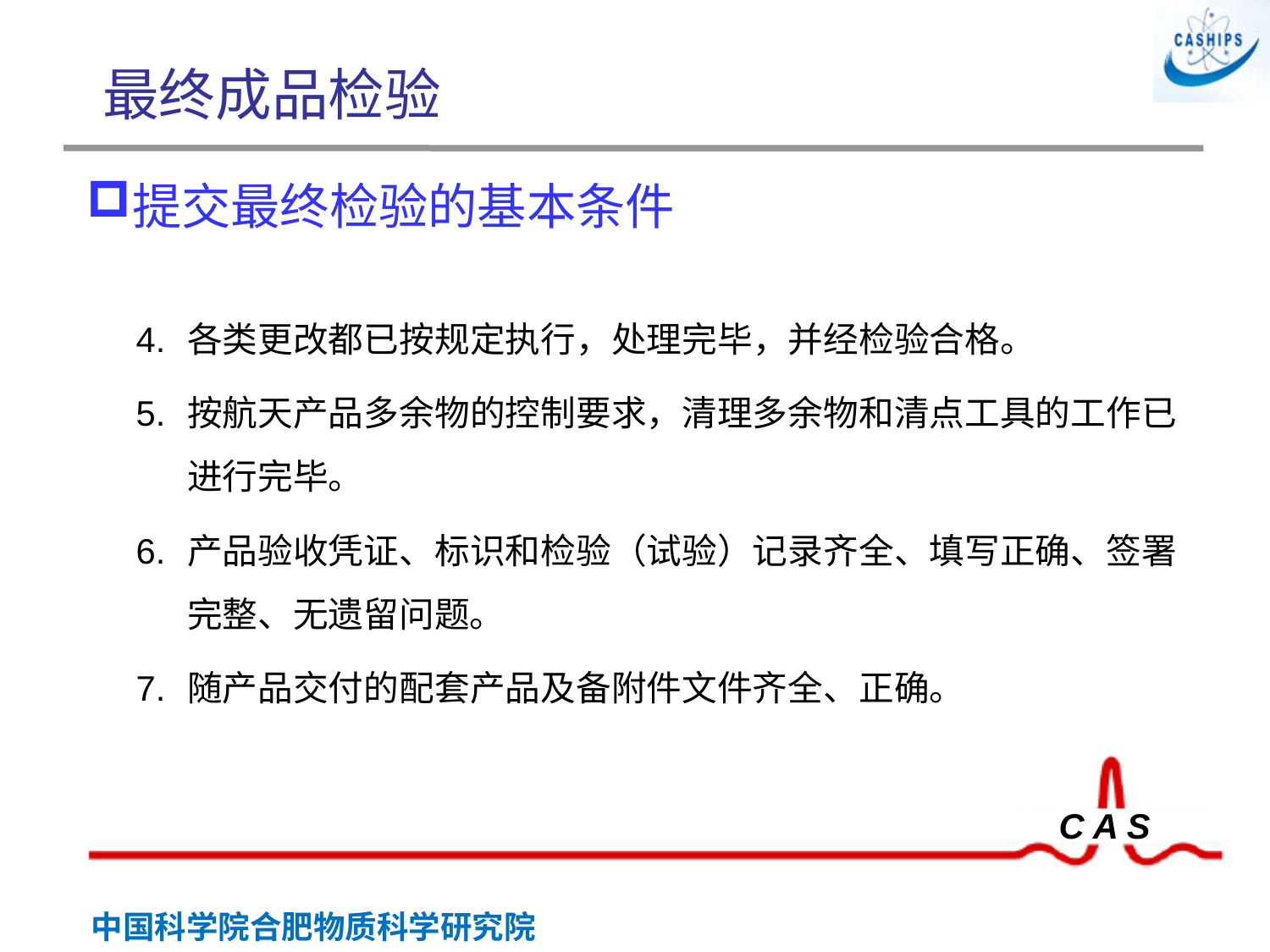

# 最终成品检验
提交最终检验的基本条件

各类更改都已按规定执行，处理完毕，并经检验合格。
按航天产品多余物的控制要求，清理多余物和清点工具的工作已进行完毕。
产品验收凭证、标识和检验（试验）记录齐全、填写正确、签署完整、无遗留问题。
随产品交付的配套产品及备附件文件齐全、正确。
  胶印章
钢印章
封印章